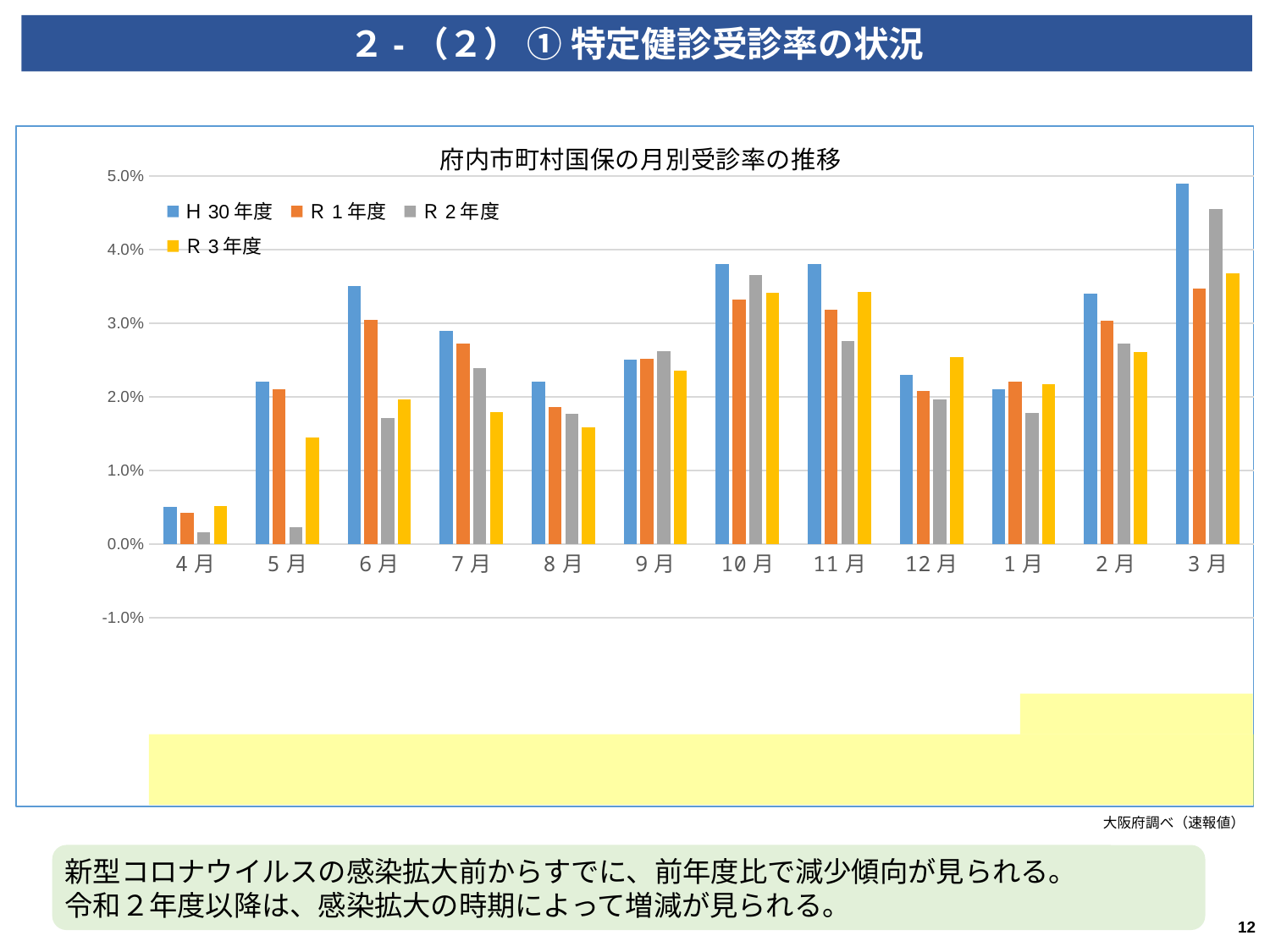

２-（２） ① 特定健診受診率の状況

### Chart: 府内市町村国保の月別受診率の推移

| Category | Ｈ30年度 | Ｒ1年度 | Ｒ2年度 | Ｒ3年度 |
|---|---|---|---|---|
| 4月 | 0.005 | 0.004254274905641529 | 0.0015564974033891832 | 0.0051249247159781686 |
| 5月 | 0.022 | 0.02100208913346566 | 0.002309404358780364 | 0.01441562765364487 |
| 6月 | 0.035 | 0.030448794513527246 | 0.017158933149207797 | 0.01962210226656342 |
| 7月 | 0.029 | 0.027206511494577375 | 0.023949052071779577 | 0.017897583803741568 |
| 8月 | 0.022 | 0.018558251787635167 | 0.017703229787202786 | 0.015850082859184277 |
| 9月 | 0.025 | 0.025131855738312506 | 0.026146805838150714 | 0.023597846783455098 |
| 10月 | 0.038 | 0.0332010070694655 | 0.03651047826118893 | 0.03416791048963606 |
| 11月 | 0.038 | 0.031845169584648995 | 0.027617361667119634 | 0.03422626729662091 |
| 12月 | 0.023 | 0.020819669995092056 | 0.01965123880739538 | 0.025348550993000925 |
| 1月 | 0.021 | 0.02199887942529285 | 0.017795047708591954 | 0.021686287272604847 |
| 2月 | 0.034 | 0.030301121877701 | 0.027276533542923042 | 0.02608698905061705 |
| 3月 | 0.049 | 0.03468424839695563 | 0.04549394368990517 | 0.0367610475795018 |

大阪府調べ（速報値）
新型コロナウイルスの感染拡大前からすでに、前年度比で減少傾向が見られる。
令和２年度以降は、感染拡大の時期によって増減が見られる。
12